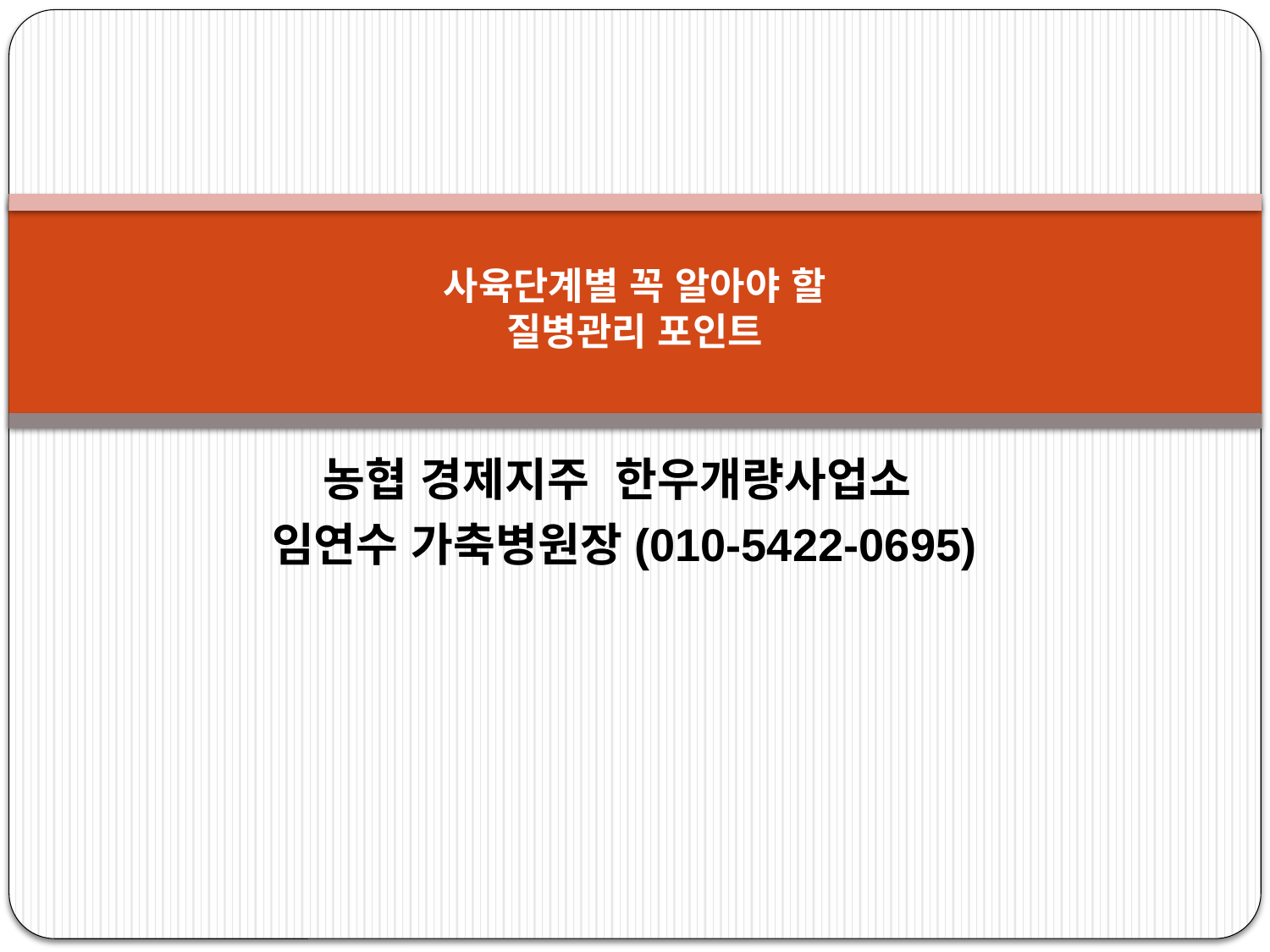

# 사육단계별 꼭 알아야 할 질병관리 포인트
농협 경제지주  한우개량사업소
임연수 가축병원장(010-5422-0695)